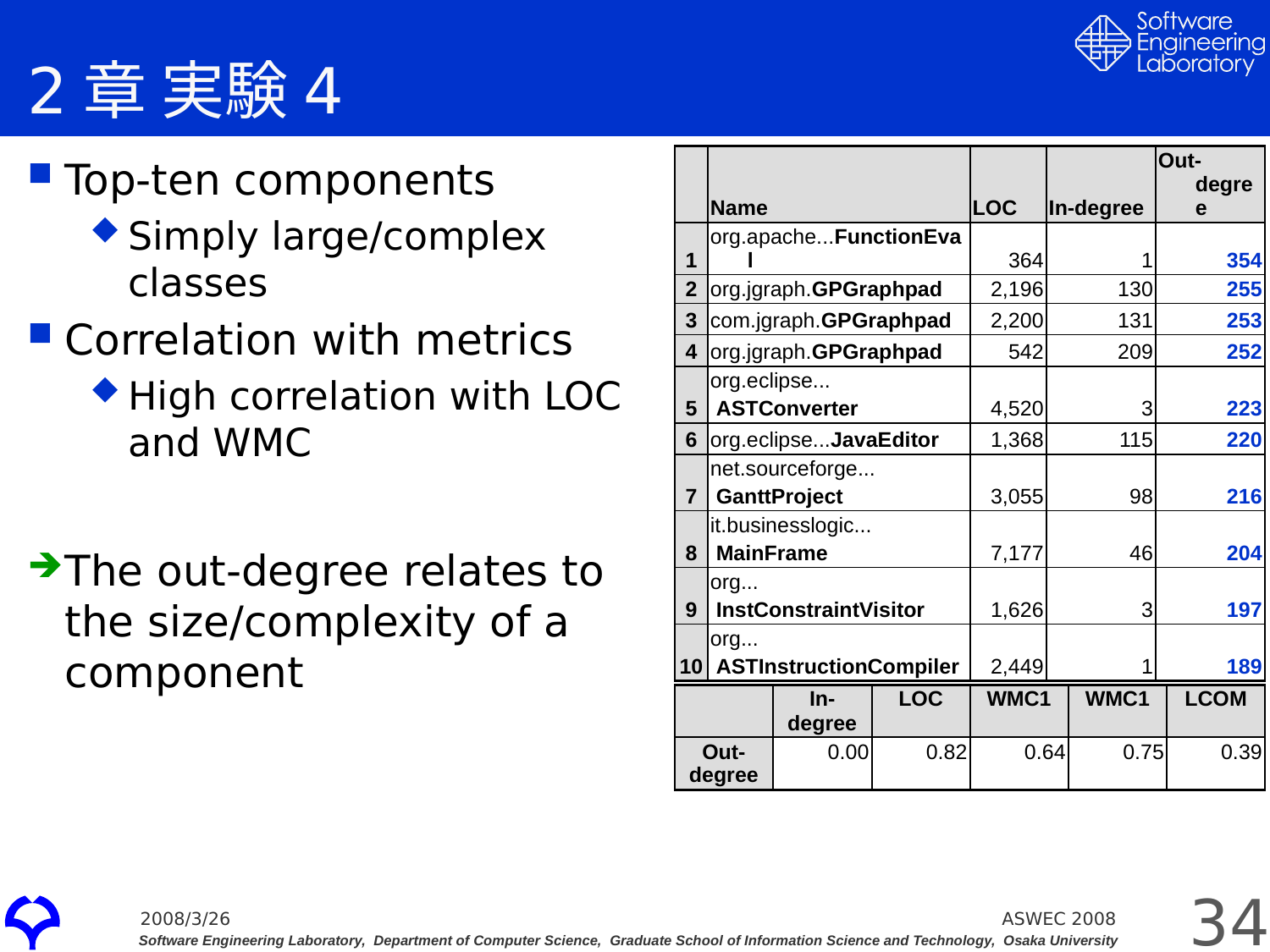

# 2章 実験4
Top-ten components
Simply large/complex classes
Correlation with metrics
High correlation with LOC and WMC

The out-degree relates to the size/complexity of a component
|  | Name | LOC | In-degree | Out-degree |
| --- | --- | --- | --- | --- |
| 1 | org.apache...FunctionEval | 364 | 1 | 354 |
| 2 | org.jgraph.GPGraphpad | 2,196 | 130 | 255 |
| 3 | com.jgraph.GPGraphpad | 2,200 | 131 | 253 |
| 4 | org.jgraph.GPGraphpad | 542 | 209 | 252 |
| 5 | org.eclipse... ASTConverter | 4,520 | 3 | 223 |
| 6 | org.eclipse...JavaEditor | 1,368 | 115 | 220 |
| 7 | net.sourceforge... GanttProject | 3,055 | 98 | 216 |
| 8 | it.businesslogic... MainFrame | 7,177 | 46 | 204 |
| 9 | org... InstConstraintVisitor | 1,626 | 3 | 197 |
| 10 | org... ASTInstructionCompiler | 2,449 | 1 | 189 |
|  | In-degree | LOC | WMC1 | WMC1 | LCOM |
| --- | --- | --- | --- | --- | --- |
| Out-degree | 0.00 | 0.82 | 0.64 | 0.75 | 0.39 |
34
ASWEC 2008
2008/3/26